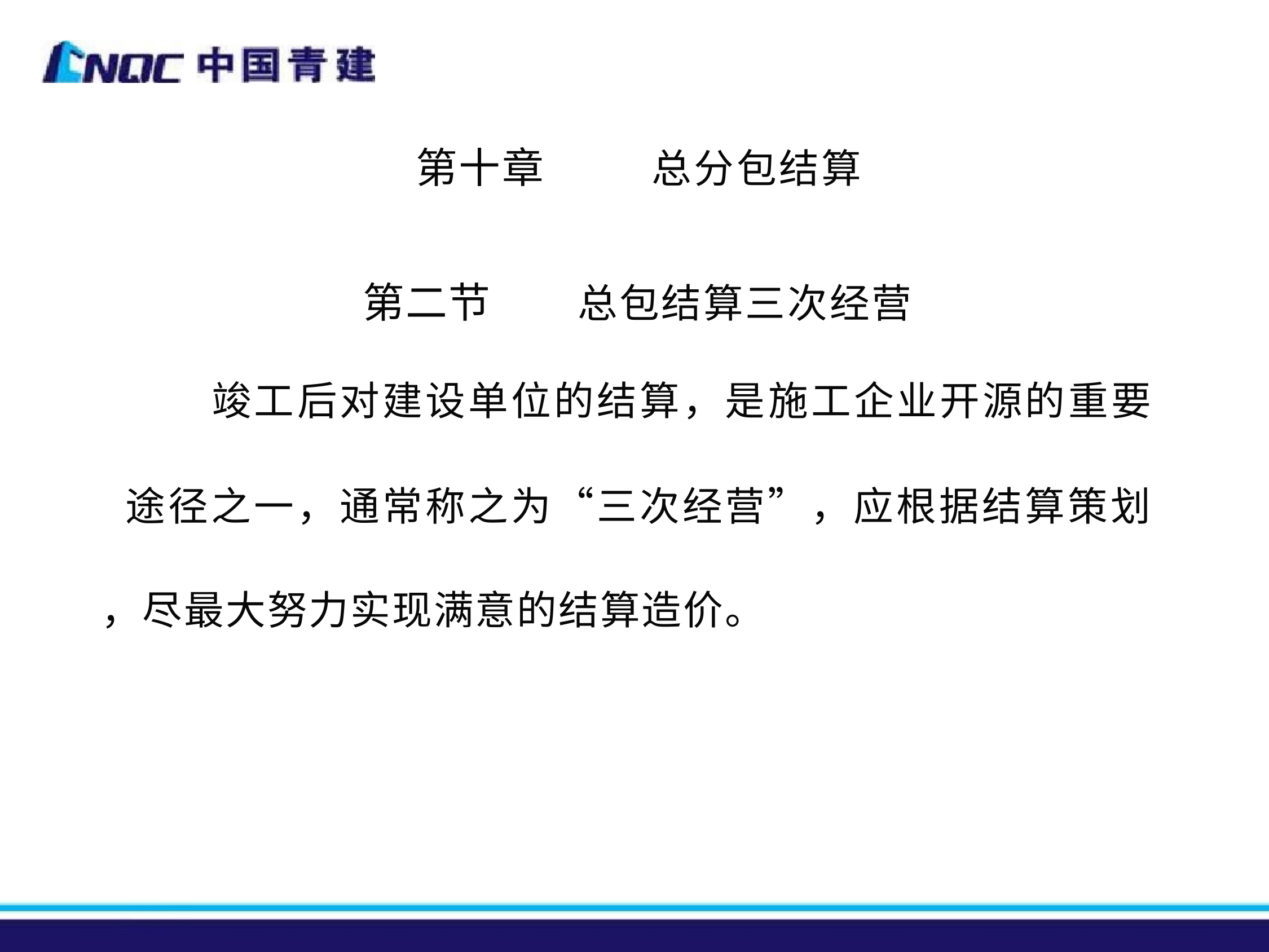

第十章
# 总分包结算
第二节
总包结算三次经营
竣工后对建设单位的结算，是施工企业开源的重要

途径之一，通常称之为“三次经营”，应根据结算策划

，尽最大努力实现满意的结算造价。